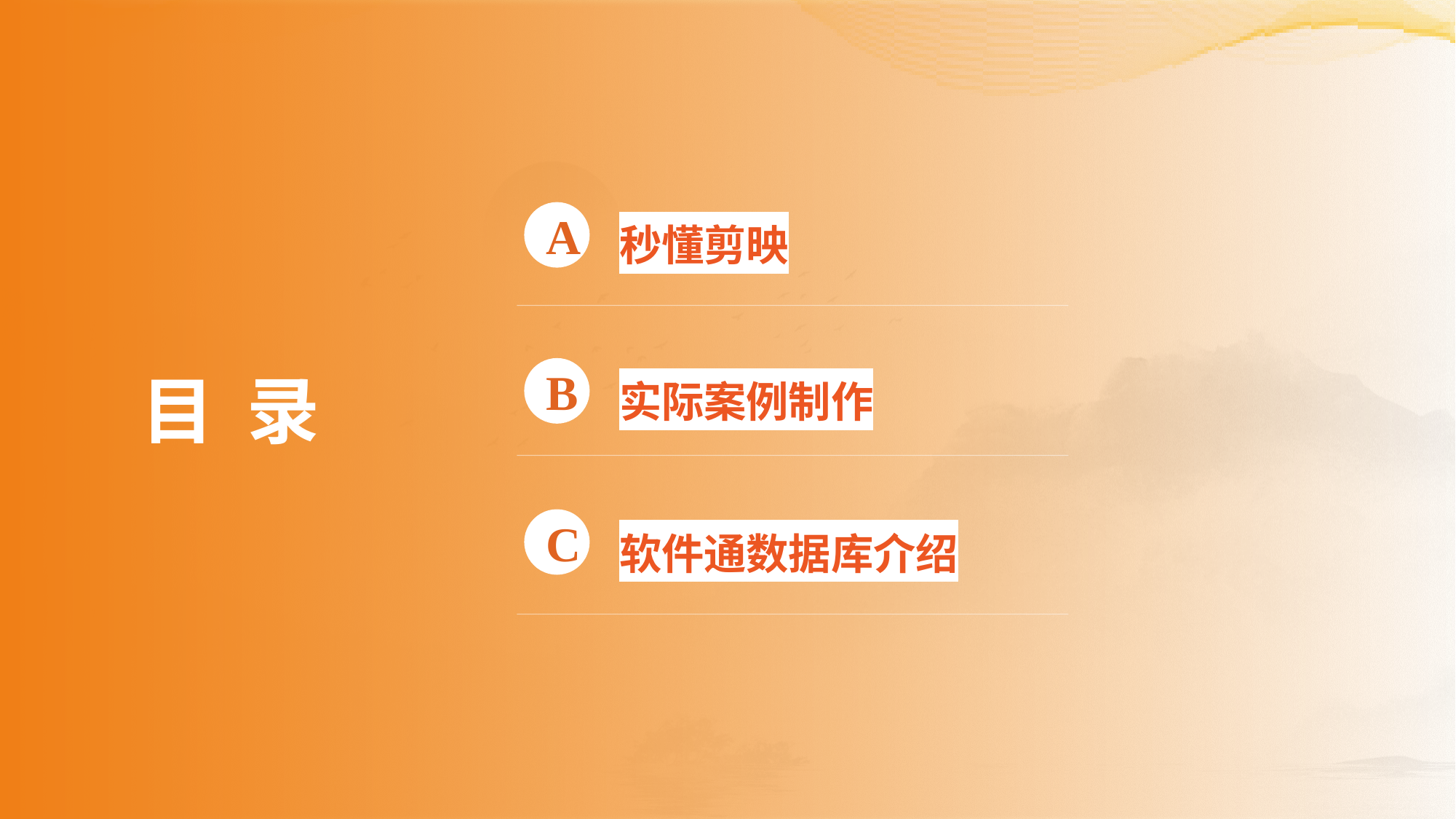

秒懂剪映
A
实际案例制作
目  录
B
软件通数据库介绍
C